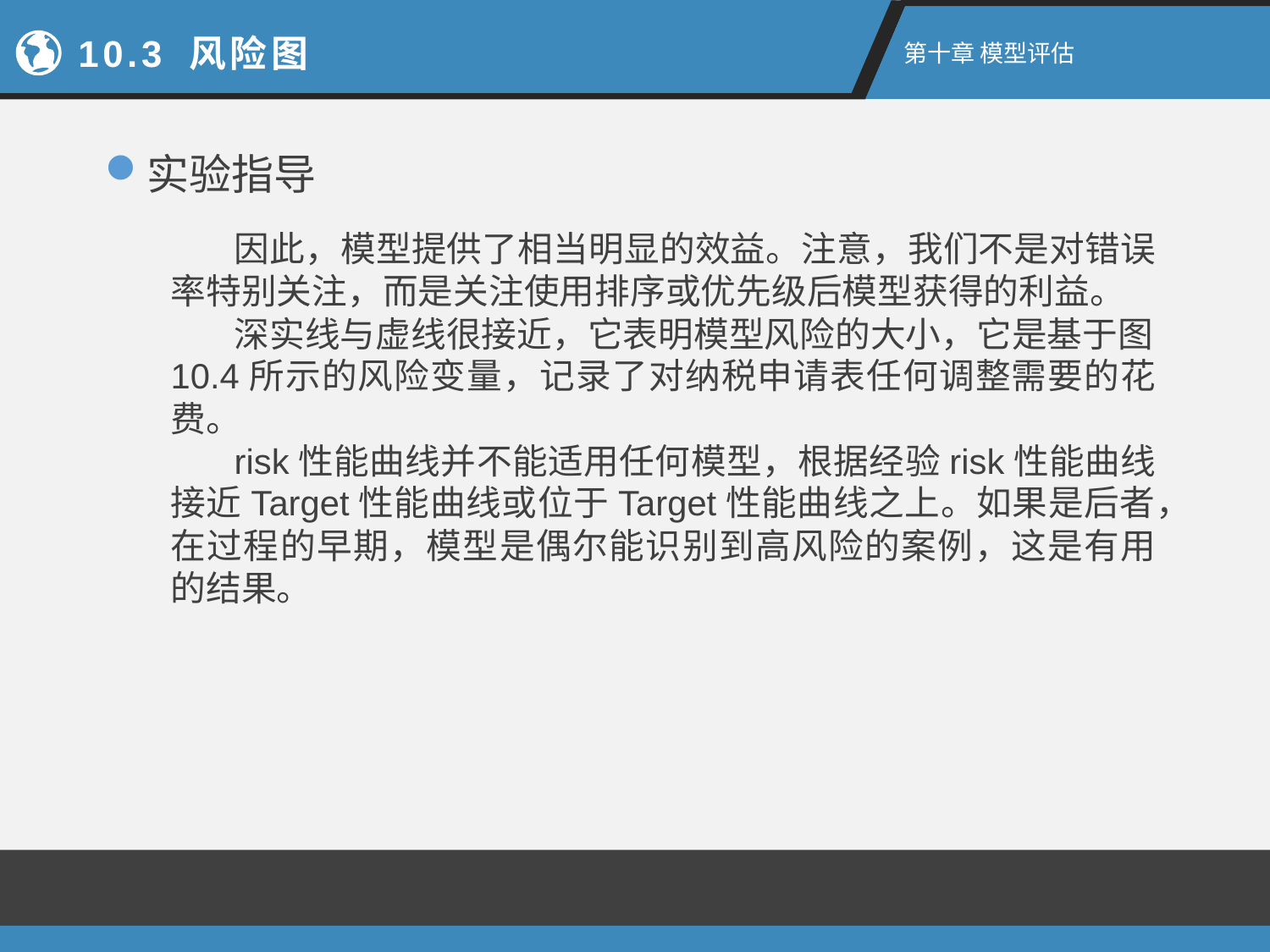

10.3 风险图

第十章 模型评估
实验指导
因此，模型提供了相当明显的效益。注意，我们不是对错误率特别关注，而是关注使用排序或优先级后模型获得的利益。
深实线与虚线很接近，它表明模型风险的大小，它是基于图10.4所示的风险变量，记录了对纳税申请表任何调整需要的花费。
risk性能曲线并不能适用任何模型，根据经验risk性能曲线接近Target性能曲线或位于Target性能曲线之上。如果是后者，在过程的早期，模型是偶尔能识别到高风险的案例，这是有用的结果。